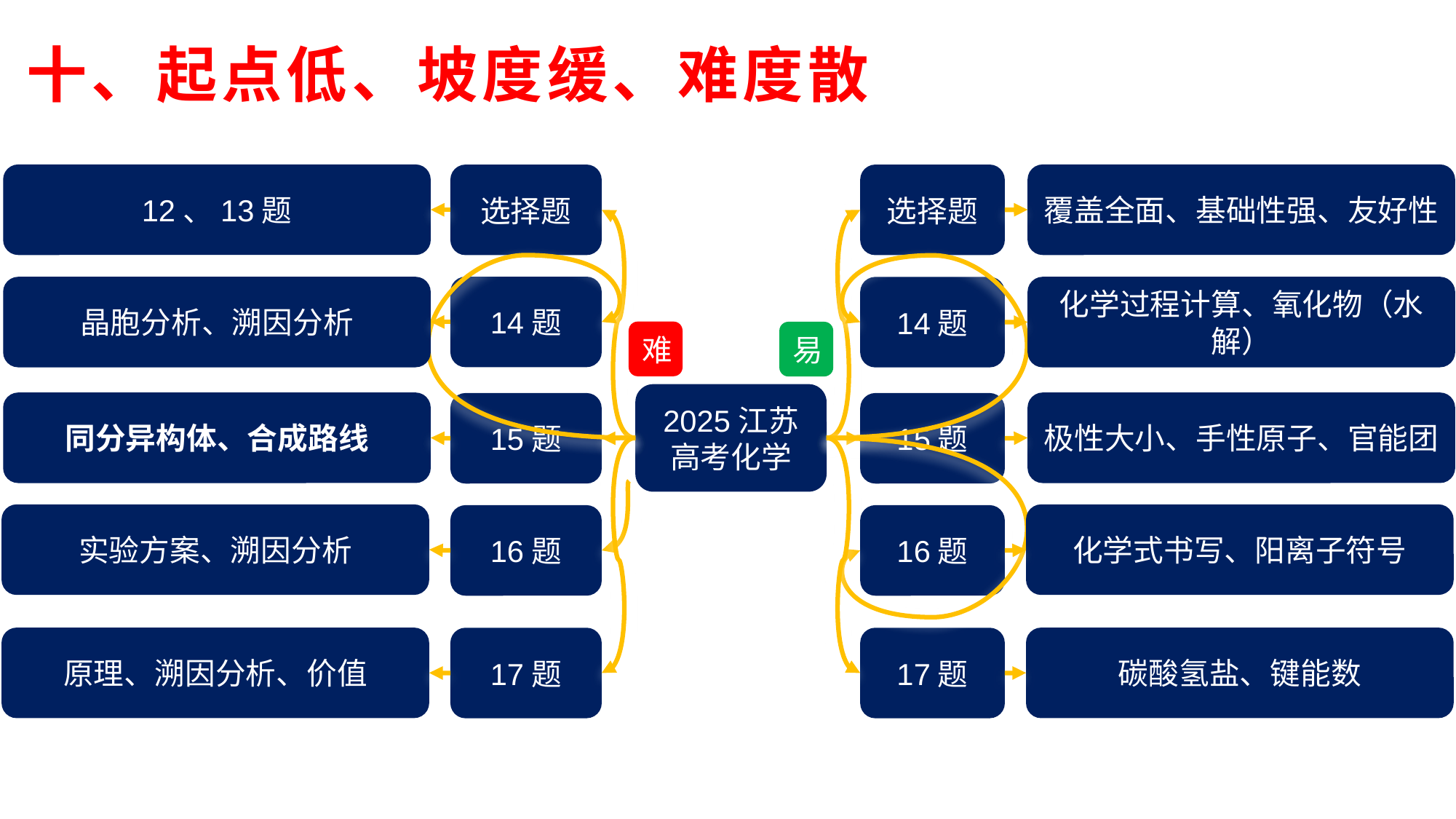

十、起点低、坡度缓、难度散
12、13题
覆盖全面、基础性强、友好性
选择题
选择题
14题
晶胞分析、溯因分析
化学过程计算、氧化物（水解）
14题
难
易
2025江苏
高考化学
同分异构体、合成路线
极性大小、手性原子、官能团
15题
15题
实验方案、溯因分析
化学式书写、阳离子符号
16题
16题
原理、溯因分析、价值
碳酸氢盐、键能数
17题
17题